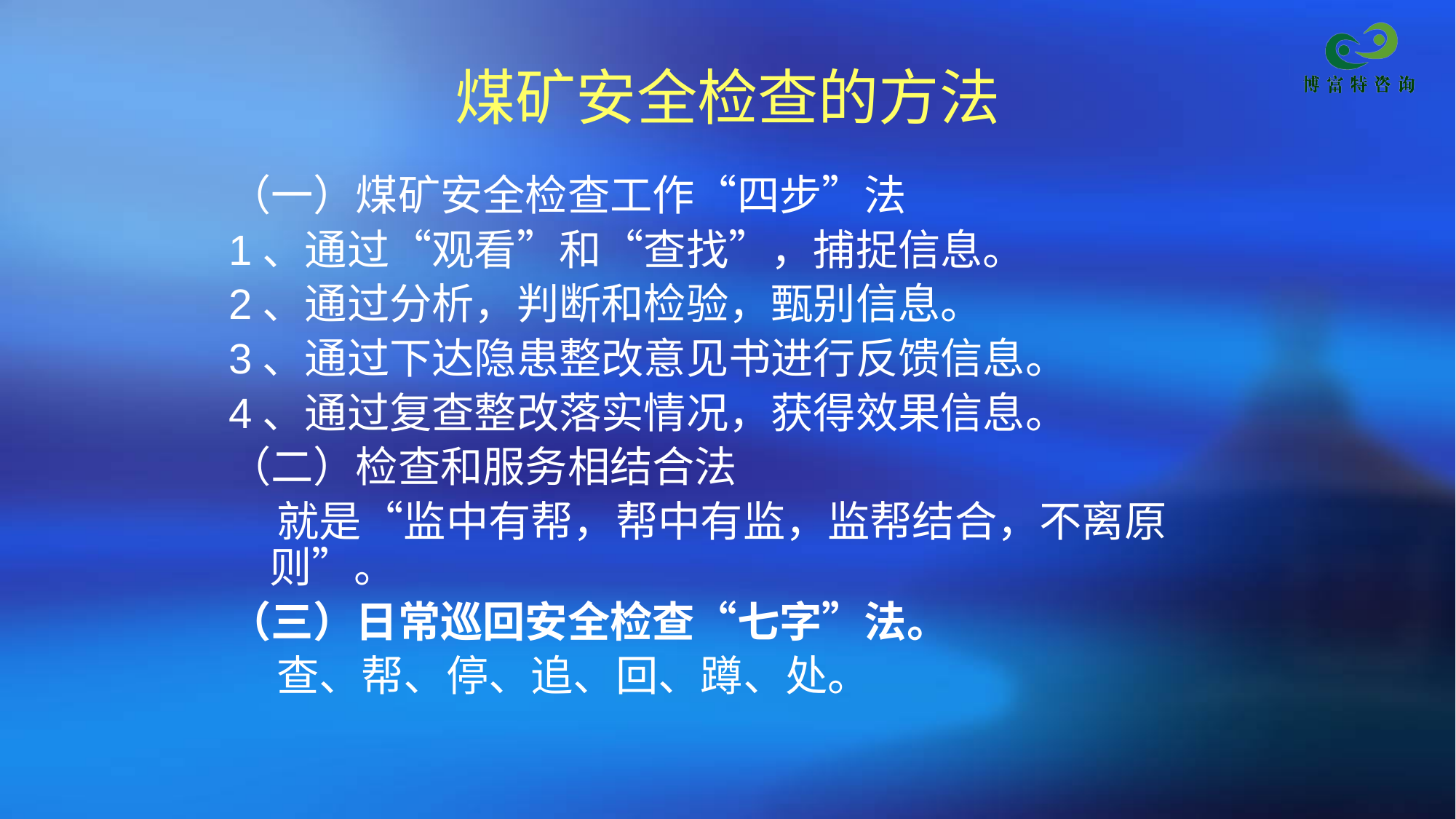

# 煤矿安全检查的方法
（一）煤矿安全检查工作“四步”法
1、通过“观看”和“查找”，捕捉信息。
2、通过分析，判断和检验，甄别信息。
3、通过下达隐患整改意见书进行反馈信息。
4、通过复查整改落实情况，获得效果信息。
（二）检查和服务相结合法
    就是“监中有帮，帮中有监，监帮结合，不离原则”。
（三）日常巡回安全检查“七字”法。
    查、帮、停、追、回、蹲、处。